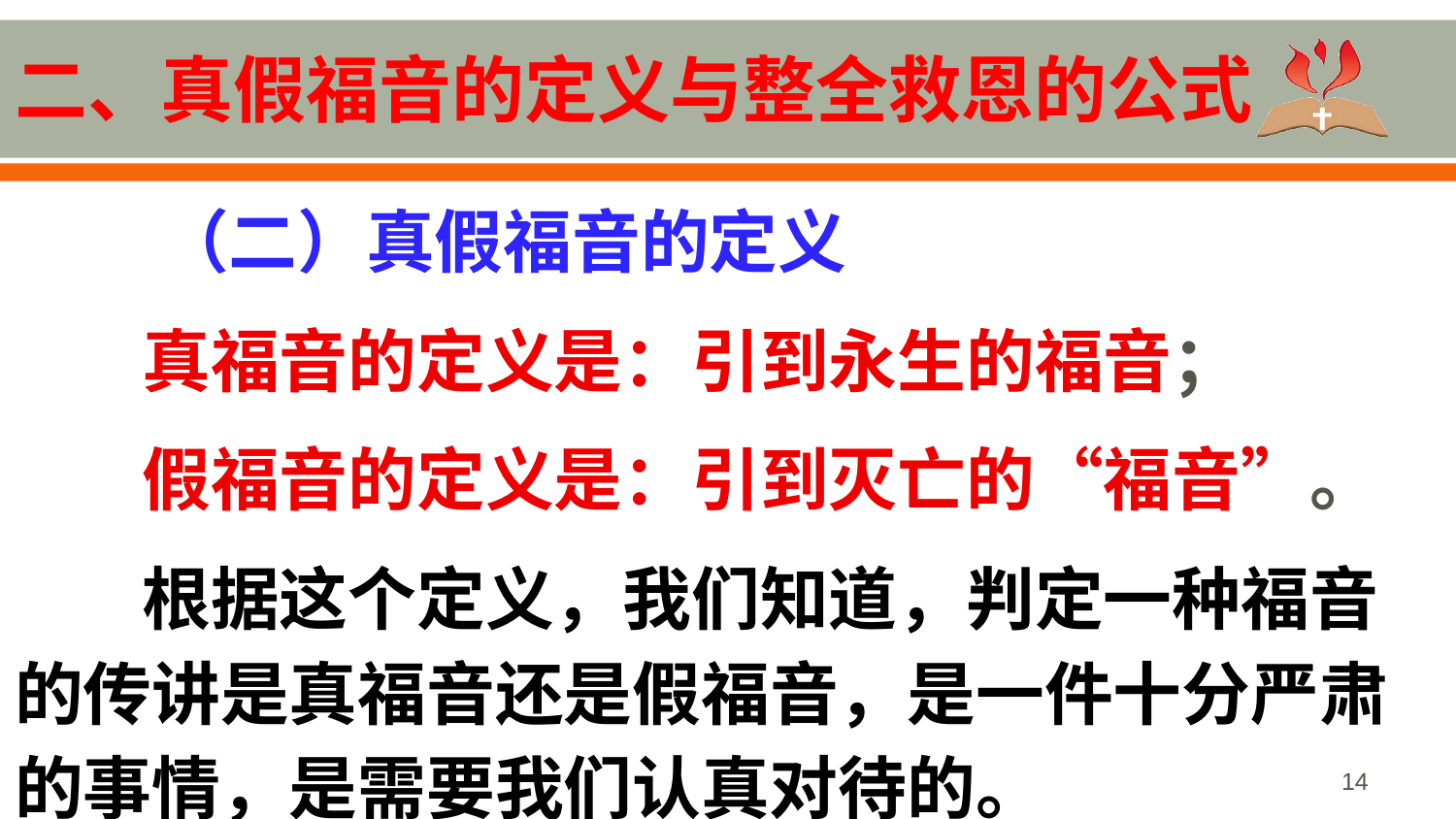

# 二、真假福音的定义与整全救恩的公式
	（二）真假福音的定义
真福音的定义是：引到永生的福音；
假福音的定义是：引到灭亡的“福音”。
根据这个定义，我们知道，判定一种福音的传讲是真福音还是假福音，是一件十分严肃的事情，是需要我们认真对待的。

14